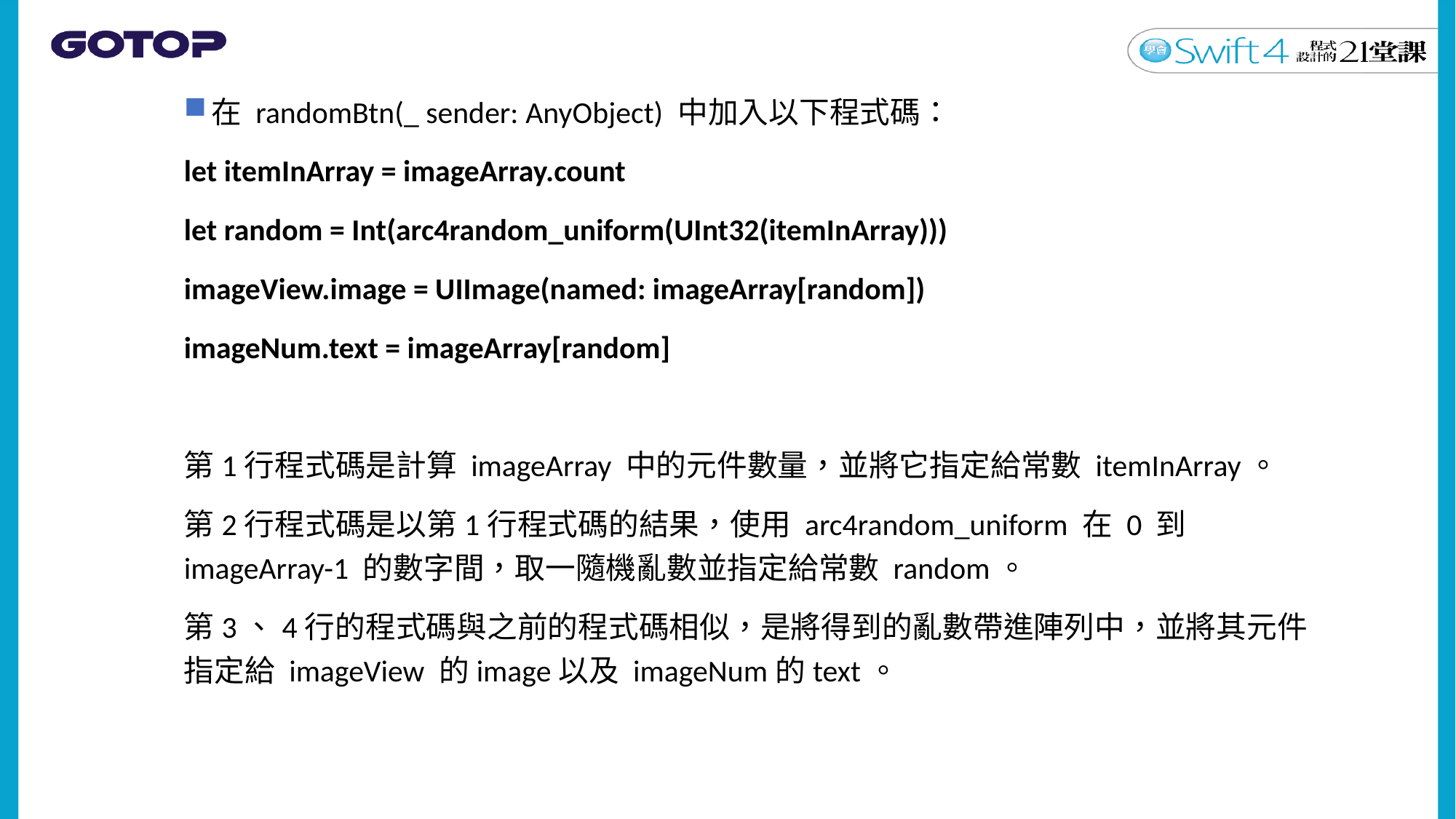

在 randomBtn(_ sender: AnyObject) 中加入以下程式碼：
let itemInArray = imageArray.count
let random = Int(arc4random_uniform(UInt32(itemInArray)))
imageView.image = UIImage(named: imageArray[random])
imageNum.text = imageArray[random]

第1行程式碼是計算 imageArray 中的元件數量，並將它指定給常數 itemInArray。
第2行程式碼是以第1行程式碼的結果，使用 arc4random_uniform 在 0 到 imageArray-1 的數字間，取一隨機亂數並指定給常數 random。
第3、4行的程式碼與之前的程式碼相似，是將得到的亂數帶進陣列中，並將其元件指定給 imageView 的image以及 imageNum的text。